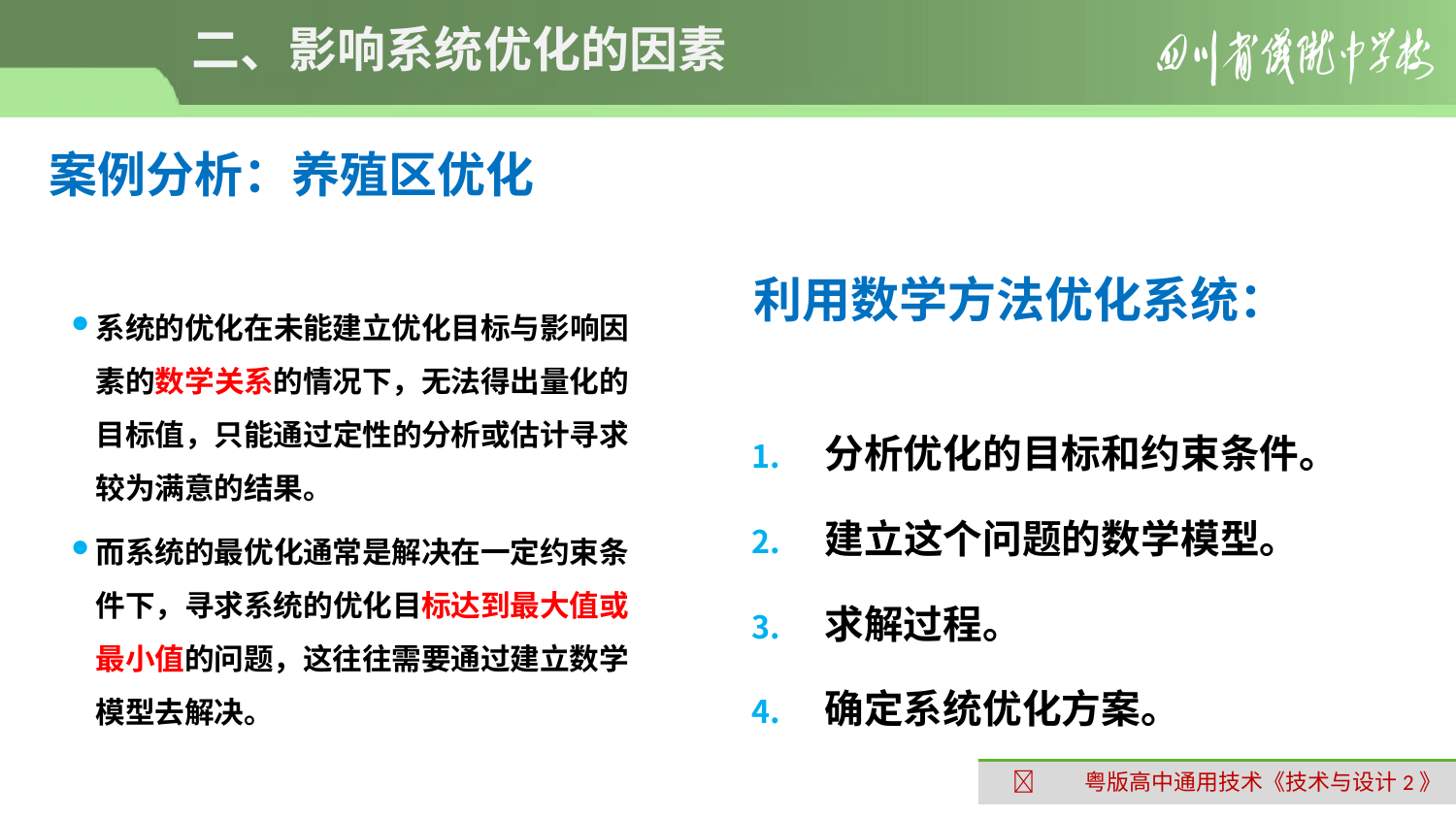

# 二、影响系统优化的因素
案例分析：养殖区优化
利用数学方法优化系统：
系统的优化在未能建立优化目标与影响因素的数学关系的情况下，无法得出量化的目标值，只能通过定性的分析或估计寻求较为满意的结果。
而系统的最优化通常是解决在一定约束条件下，寻求系统的优化目标达到最大值或最小值的问题，这往往需要通过建立数学模型去解决。
分析优化的目标和约束条件。
建立这个问题的数学模型。
求解过程。
确定系统优化方案。